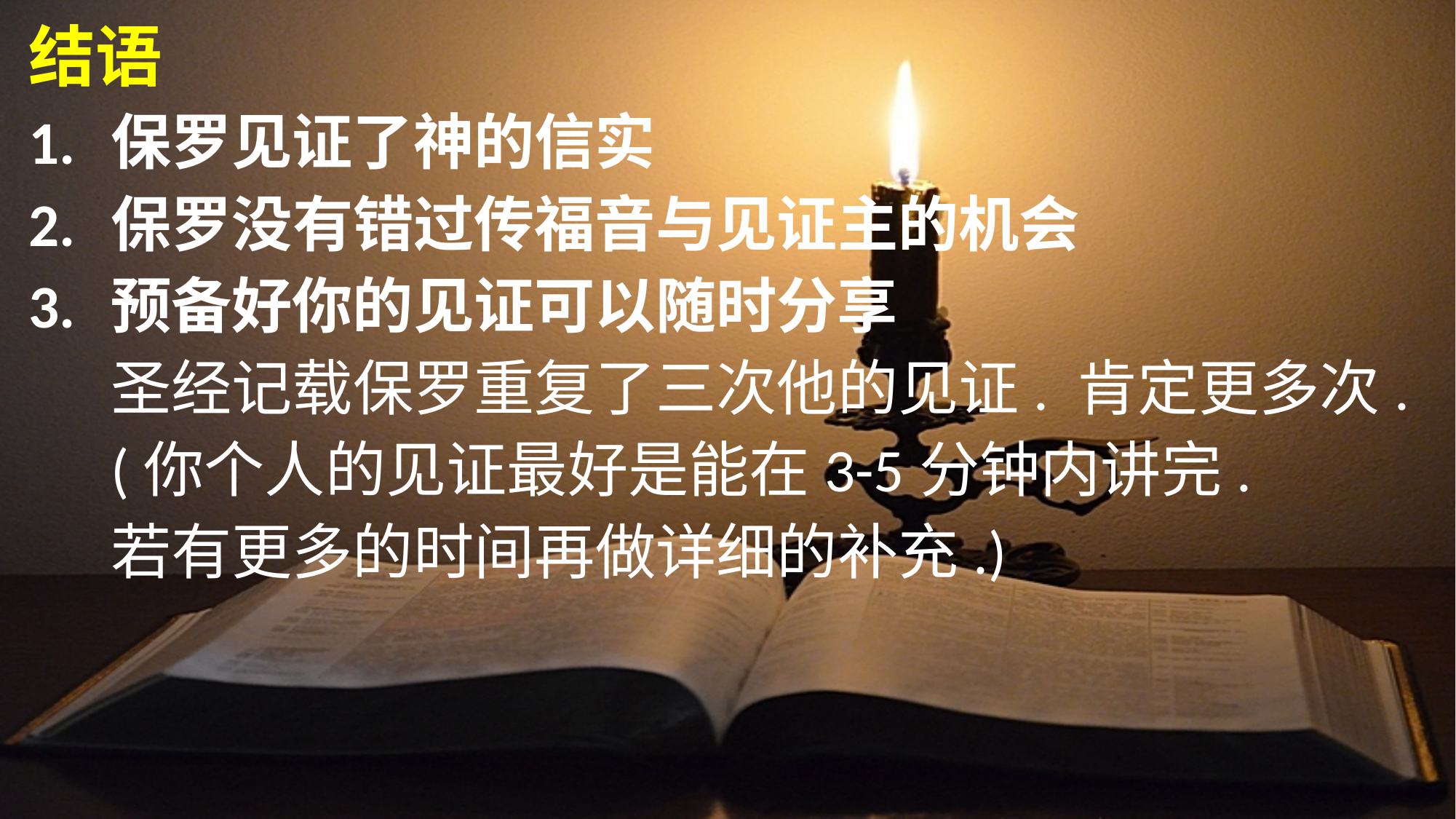

结语
1.	保罗见证了神的信实
2.	保罗没有错过传福音与见证主的机会
3.	预备好你的见证可以随时分享
	圣经记载保罗重复了三次他的见证. 肯定更多次.
	(你个人的见证最好是能在3-5分	钟内讲完.
	若有更多的时间再做详细的补充.)